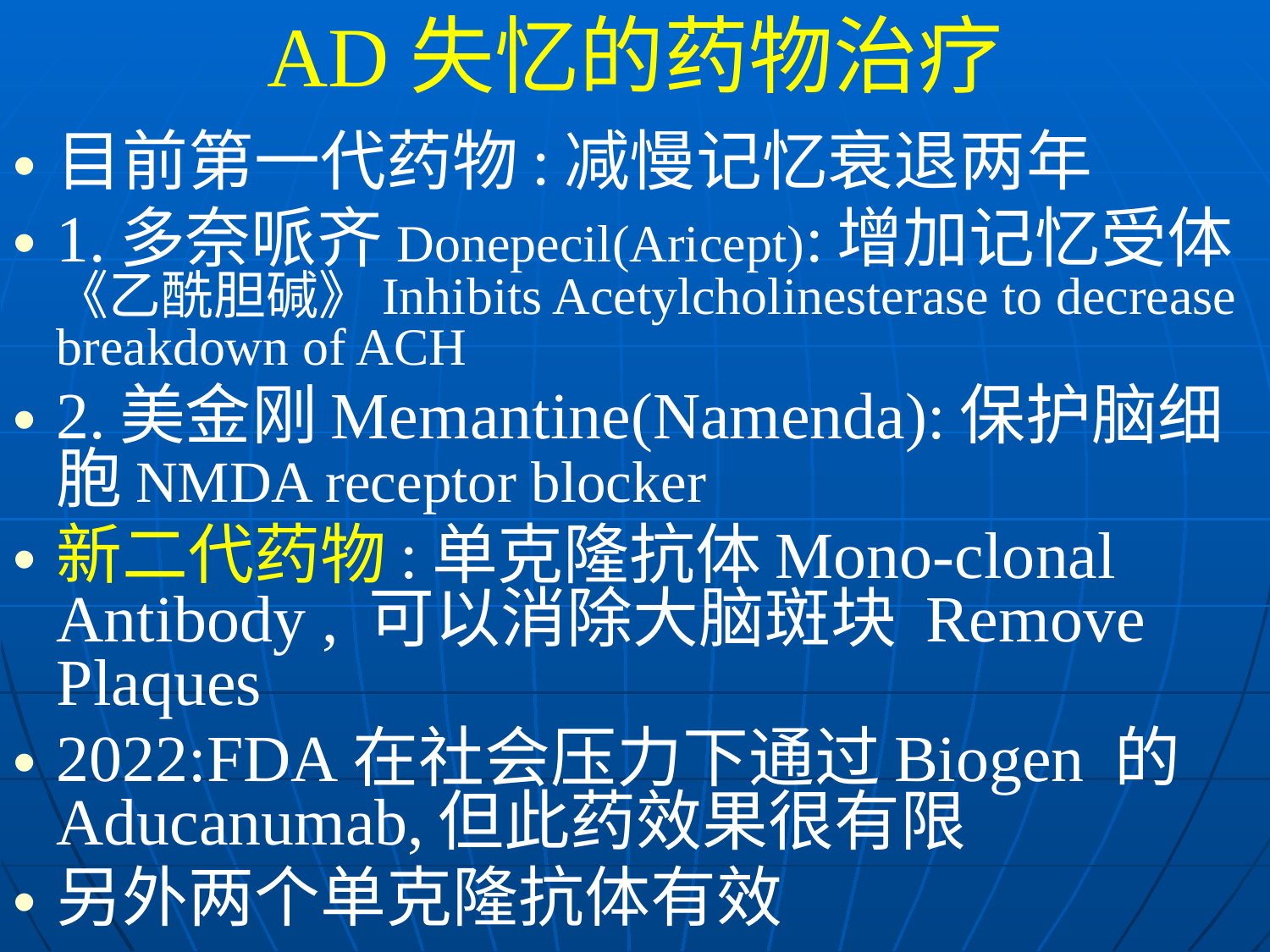

AD失忆的药物治疗
目前第一代药物:减慢记忆衰退两年
1.多奈哌齐Donepecil(Aricept):增加记忆受体《乙酰胆碱》Inhibits Acetylcholinesterase to decrease breakdown of ACH
2.美金刚Memantine(Namenda):保护脑细胞NMDA receptor blocker
新二代药物:单克隆抗体Mono-clonal Antibody , 可以消除大脑斑块 Remove Plaques
2022:FDA在社会压力下通过Biogen 的Aducanumab,但此药效果很有限
另外两个单克隆抗体有效